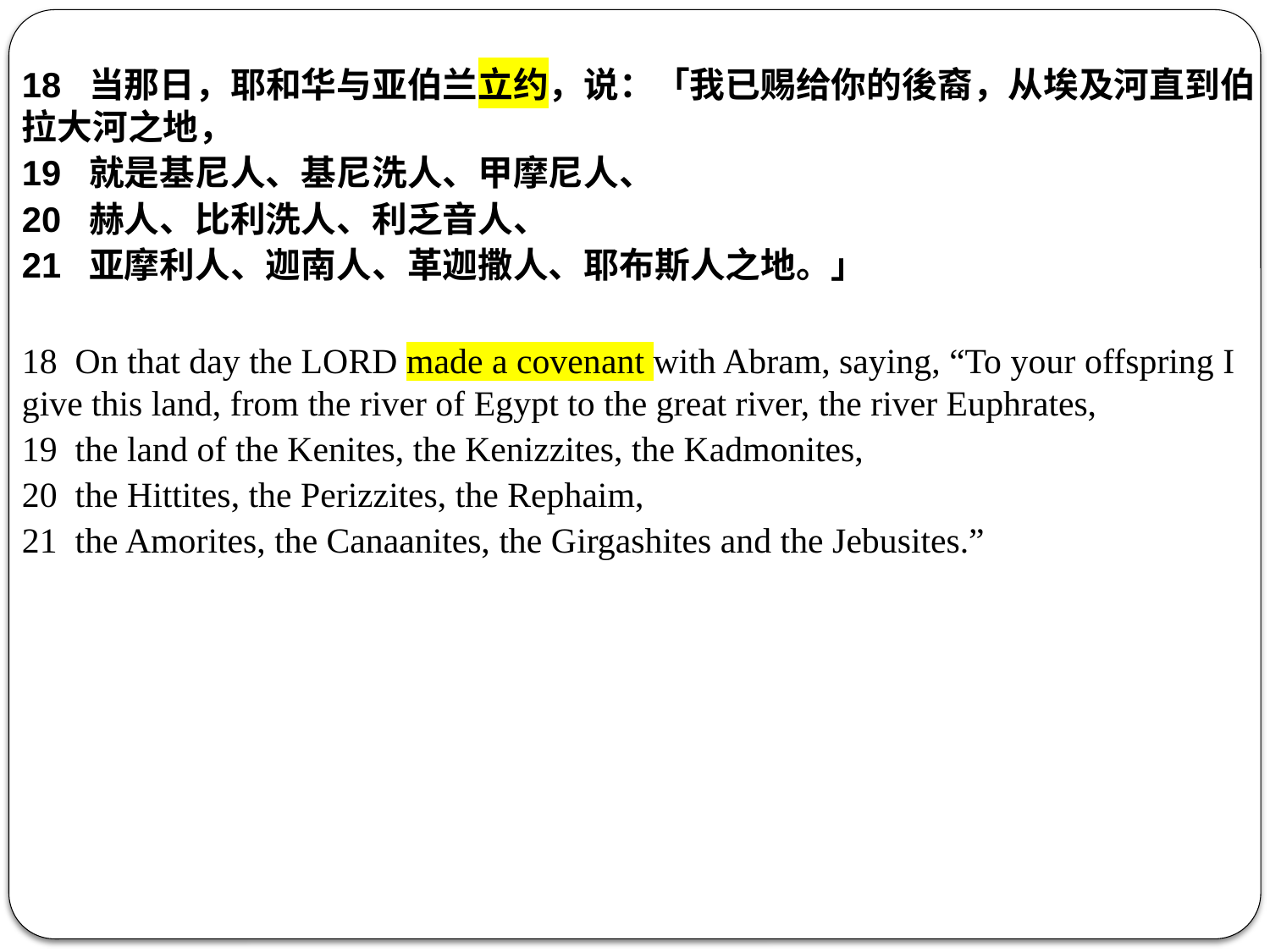

18  当那日，耶和华与亚伯兰立约，说：「我已赐给你的後裔，从埃及河直到伯拉大河之地，
19  就是基尼人、基尼洗人、甲摩尼人、
20  赫人、比利洗人、利乏音人、
21  亚摩利人、迦南人、革迦撒人、耶布斯人之地。」

18  On that day the LORD made a covenant with Abram, saying, “To your offspring I give this land, from the river of Egypt to the great river, the river Euphrates,
19  the land of the Kenites, the Kenizzites, the Kadmonites,
20  the Hittites, the Perizzites, the Rephaim,
21  the Amorites, the Canaanites, the Girgashites and the Jebusites.”